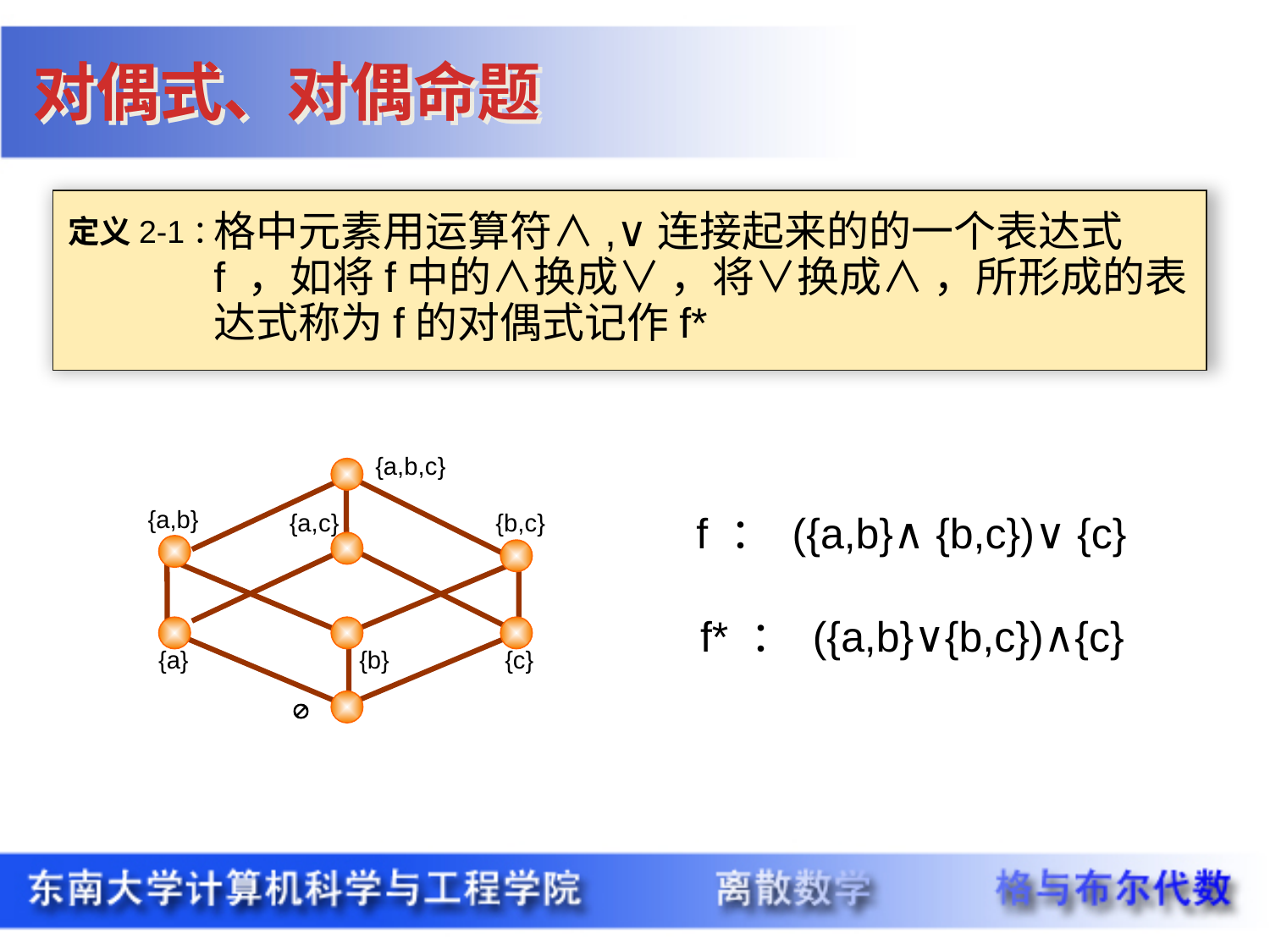

对偶式、对偶命题

格中元素用运算符∧,∨连接起来的的一个表达式f ，如将f中的∧换成∨ ，将∨换成∧ ，所形成的表达式称为f的对偶式记作f*
定义2-1：
{a,b,c}

{a,b}
{a,c}
{b,c}
{a}
{c}
{b}
∅
f ： ({a,b}∧{b,c})∨{c}
f* ： ({a,b}∨{b,c})∧{c}